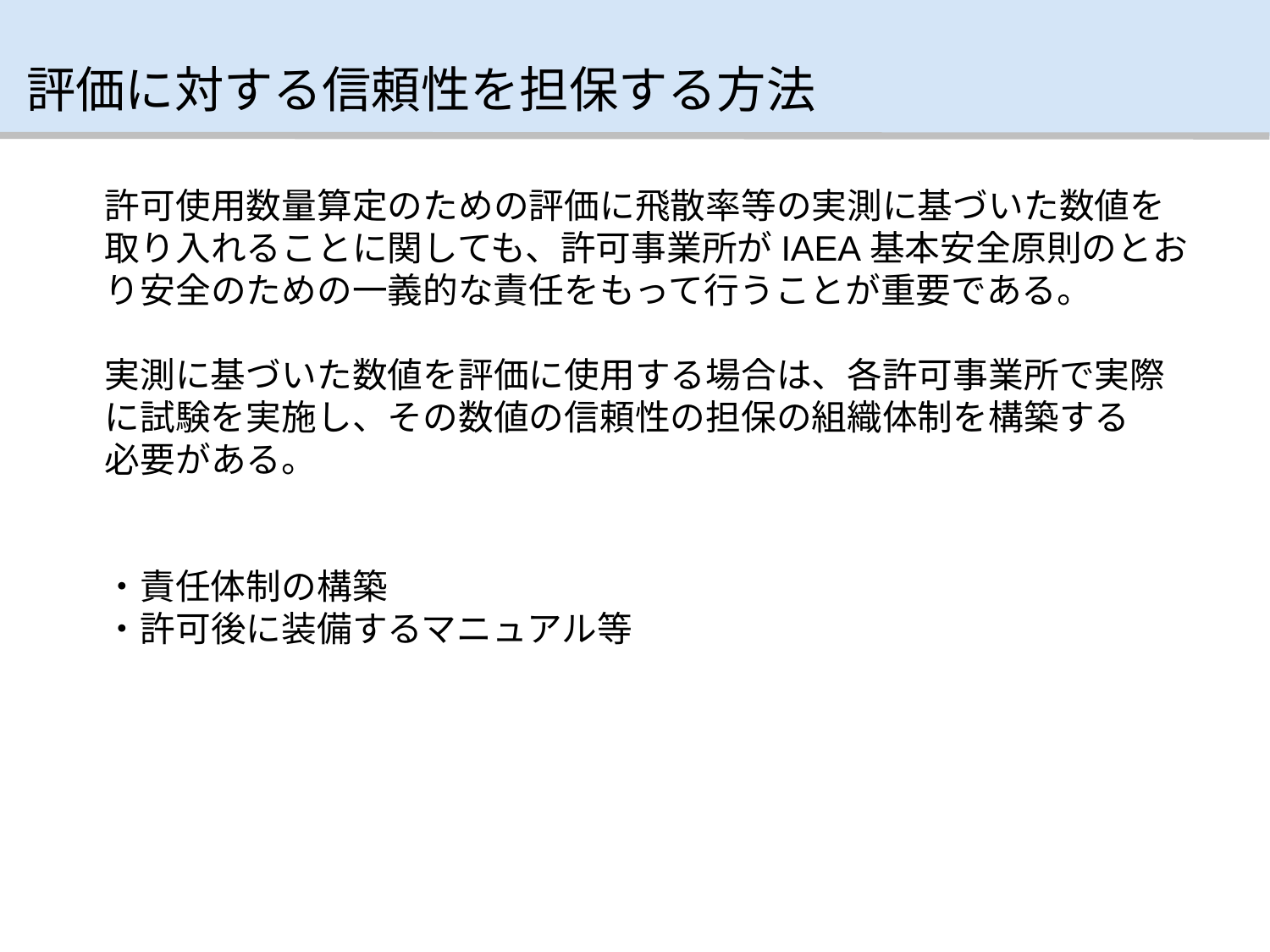

評価に対する信頼性を担保する方法
許可使用数量算定のための評価に飛散率等の実測に基づいた数値を取り入れることに関しても、許可事業所がIAEA基本安全原則のとおり安全のための一義的な責任をもって行うことが重要である。

実測に基づいた数値を評価に使用する場合は、各許可事業所で実際に試験を実施し、その数値の信頼性の担保の組織体制を構築する
必要がある。

・責任体制の構築
・許可後に装備するマニュアル等